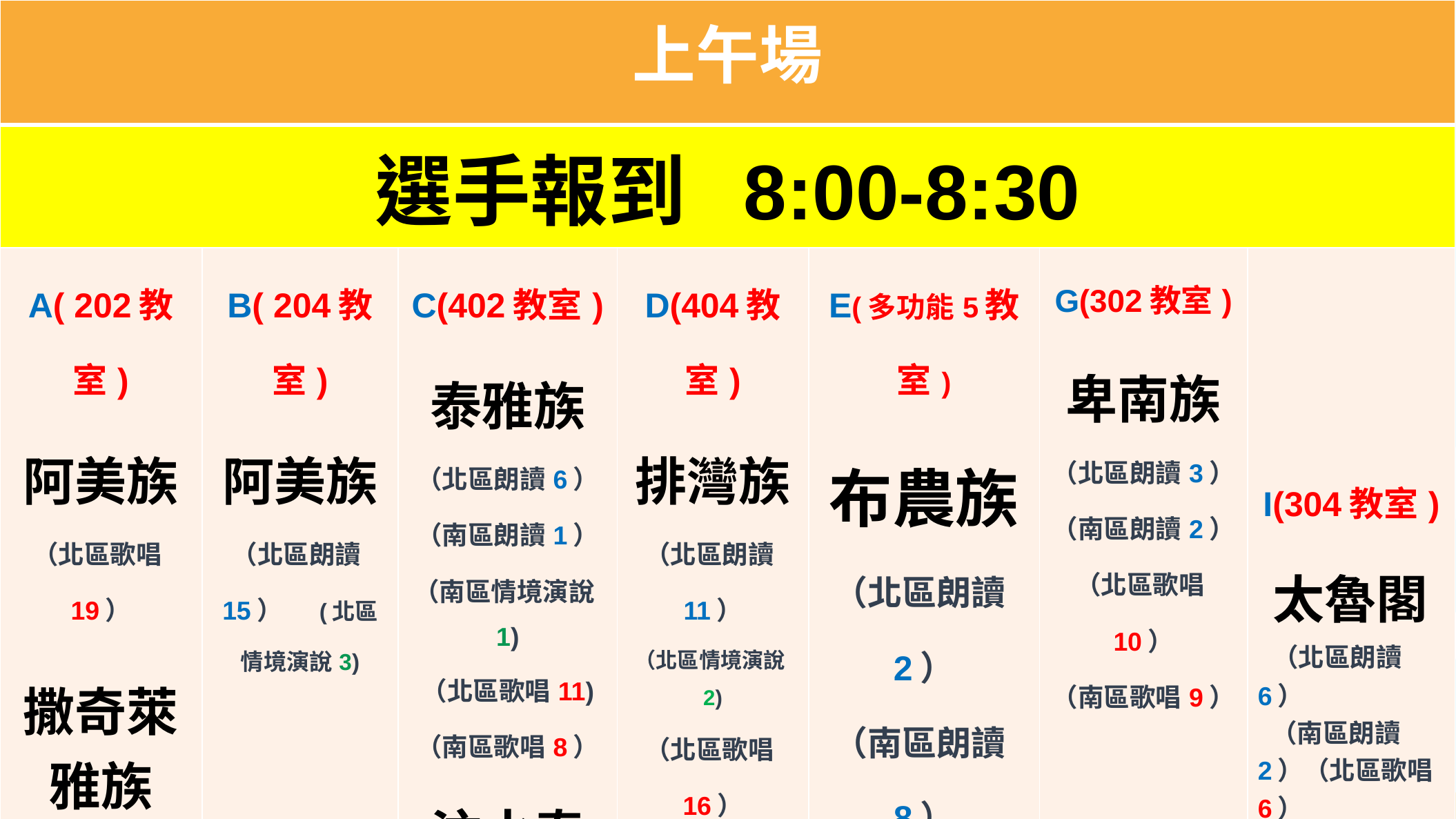

| 上午場 |  |  |  |  |  |  |
| --- | --- | --- | --- | --- | --- | --- |
| 選手報到 8:00-8:30 |  |  |  |  |  |  |
| A( 202教室) 阿美族 （北區歌唱19） 撒奇萊 雅族 （北區歌唱4) | B( 204教室) 阿美族 （北區朗讀15） (北區情境演說3) | C(402教室) 泰雅族 （北區朗讀6） （南區朗讀1） （南區情境演說1) （北區歌唱11) （南區歌唱8） 汶水泰雅族 （南區歌唱1) | D(404教室) 排灣族 （北區朗讀11） （北區情境演說2) （北區歌唱16） | E(多功能5教室) 布農族 （北區朗讀2） （南區朗讀8） (北區情境演說2) (南區情境演說1) （北區歌唱12） （南區歌唱5） | G(302教室) 卑南族 （北區朗讀3） （南區朗讀2） （北區歌唱10） （南區歌唱9） | I(304教室) 太魯閣 （北區朗讀6） （南區朗讀2）（北區歌唱6） （南區歌唱4） 賽德克 （北區歌唱4）（南區歌唱2） |
| 上午場計 : |  | ( 176 )人 |  |  |  |  |